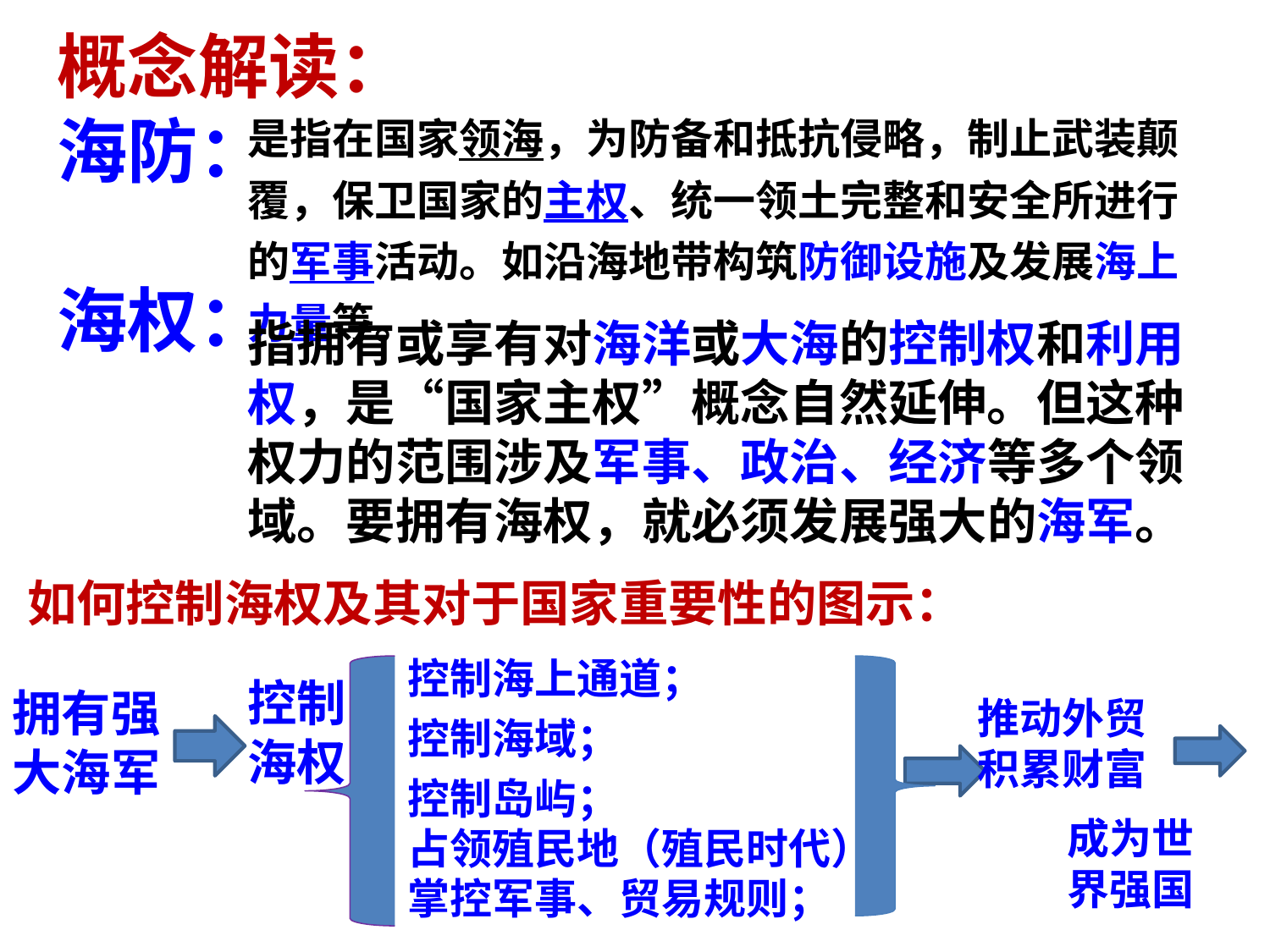

概念解读：
海防：

海权：
是指在国家领海，为防备和抵抗侵略，制止武装颠覆，保卫国家的主权、统一领土完整和安全所进行的军事活动。如沿海地带构筑防御设施及发展海上力量等。
指拥有或享有对海洋或大海的控制权和利用权，是“国家主权”概念自然延伸。但这种权力的范围涉及军事、政治、经济等多个领域。要拥有海权，就必须发展强大的海军。
如何控制海权及其对于国家重要性的图示：
控制海上通道；

控制海权
拥有强大海军
推动外贸
积累财富
控制海域；

控制岛屿；
成为世界强国
占领殖民地（殖民时代）；
掌控军事、贸易规则；